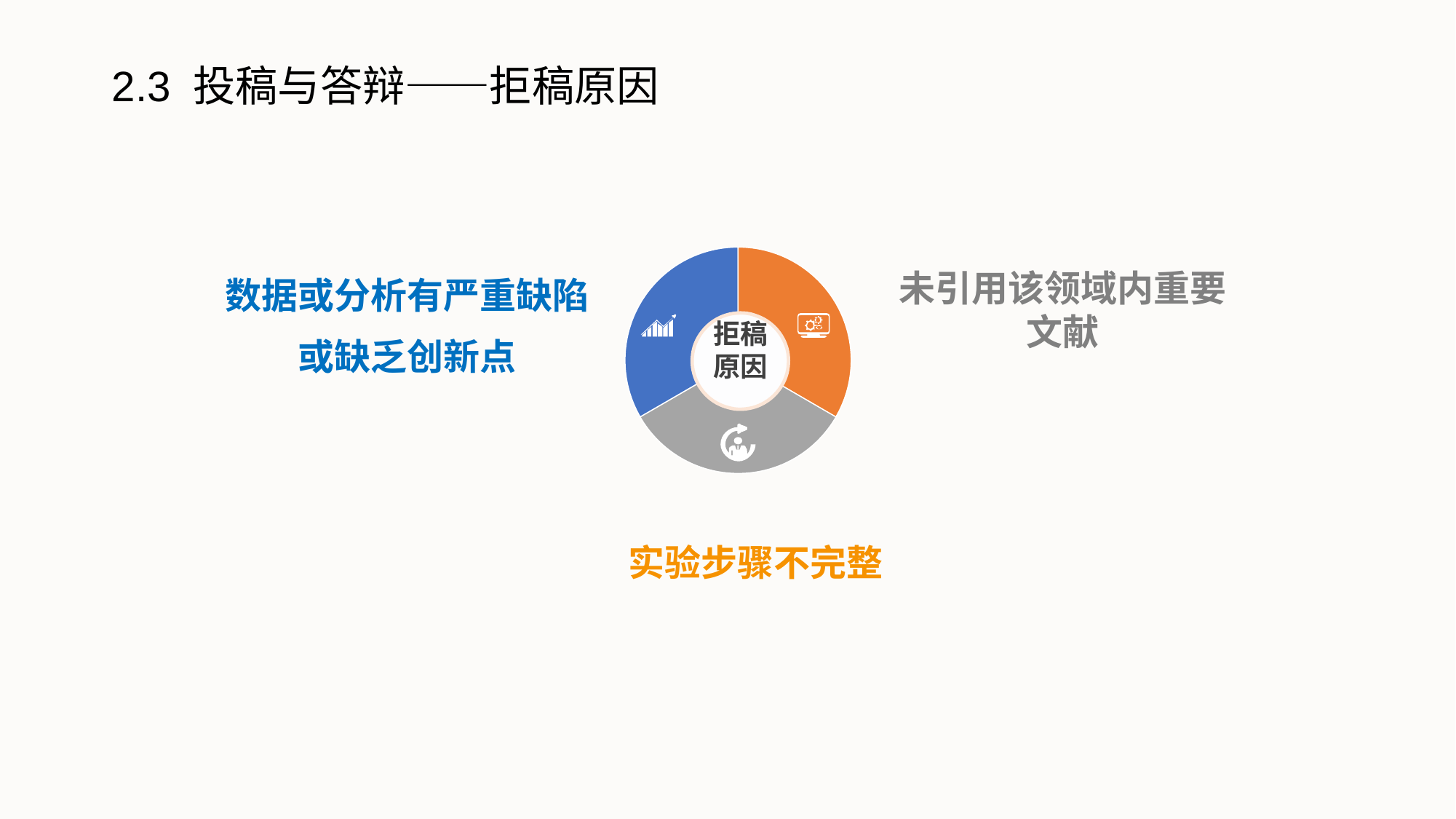

2.3 投稿与答辩——拒稿原因

数据或分析有严重缺陷
或缺乏创新点
未引用该领域内重要文献
拒稿原因

实验步骤不完整